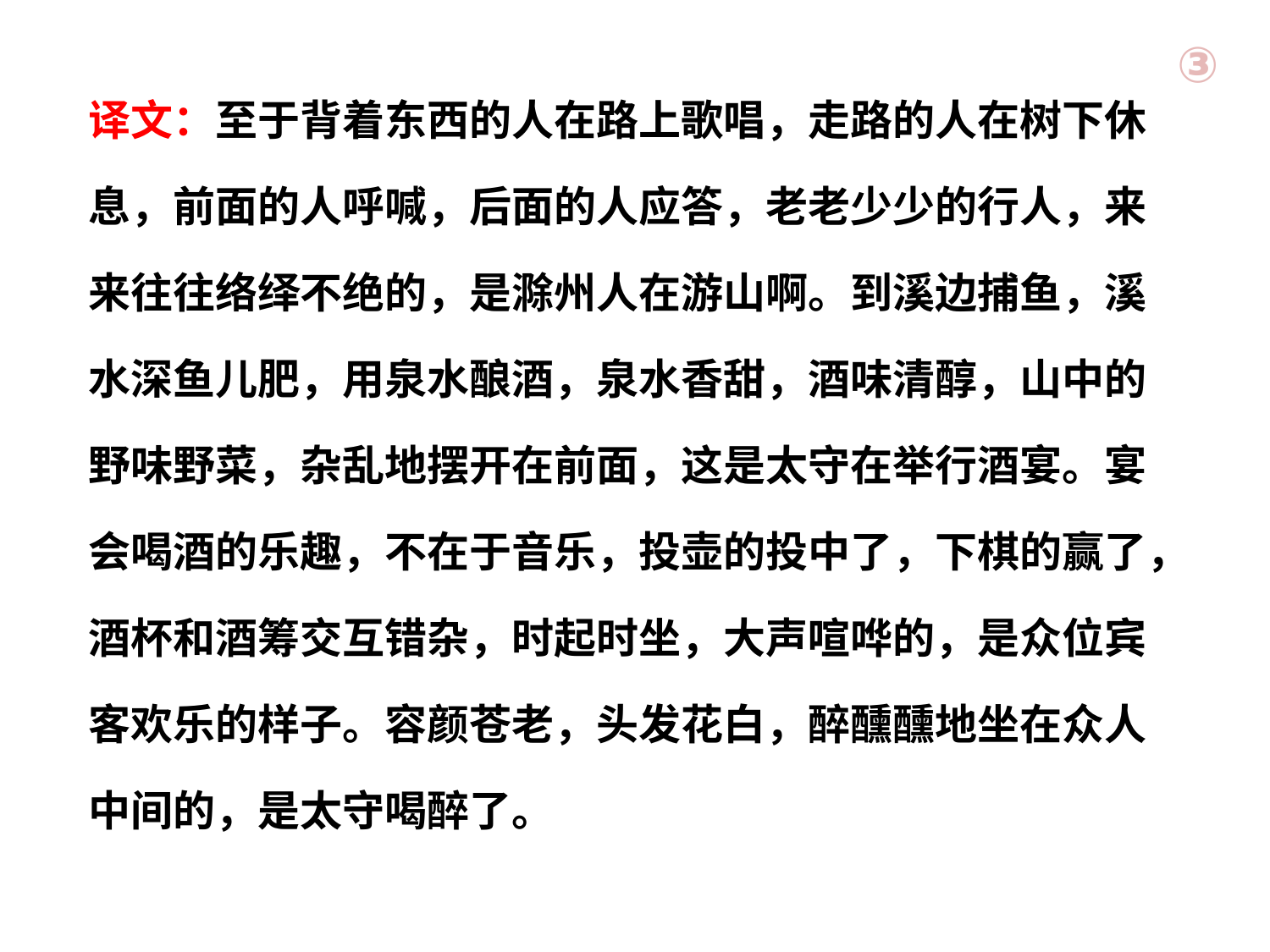

③
译文：至于背着东西的人在路上歌唱，走路的人在树下休息，前面的人呼喊，后面的人应答，老老少少的行人，来来往往络绎不绝的，是滁州人在游山啊。到溪边捕鱼，溪水深鱼儿肥，用泉水酿酒，泉水香甜，酒味清醇，山中的野味野菜，杂乱地摆开在前面，这是太守在举行酒宴。宴会喝酒的乐趣，不在于音乐，投壶的投中了，下棋的赢了，酒杯和酒筹交互错杂，时起时坐，大声喧哗的，是众位宾客欢乐的样子。容颜苍老，头发花白，醉醺醺地坐在众人中间的，是太守喝醉了。